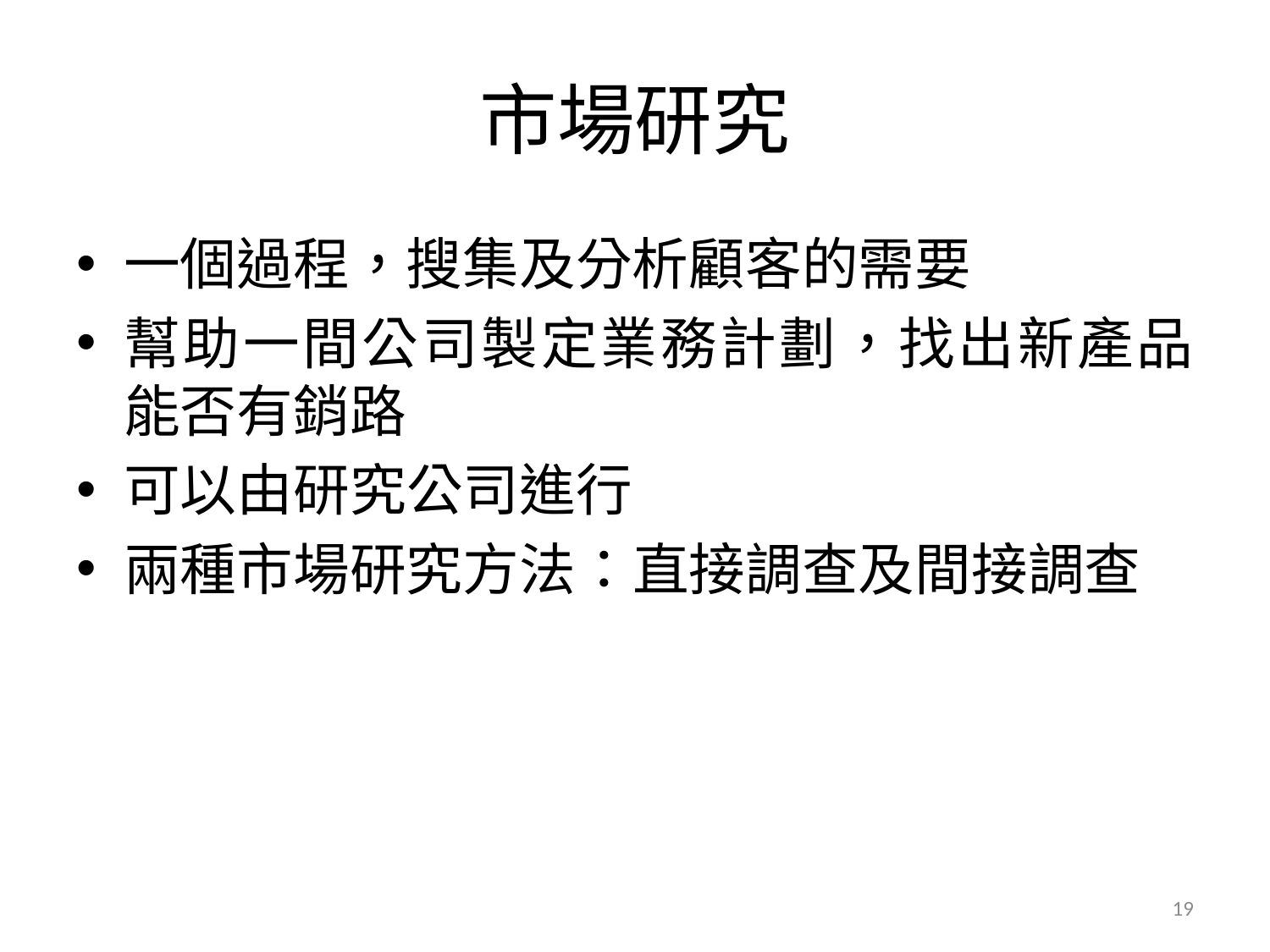

# 市場研究
一個過程，搜集及分析顧客的需要
幫助一間公司製定業務計劃，找出新產品能否有銷路
可以由研究公司進行
兩種市場研究方法：直接調查及間接調查
19